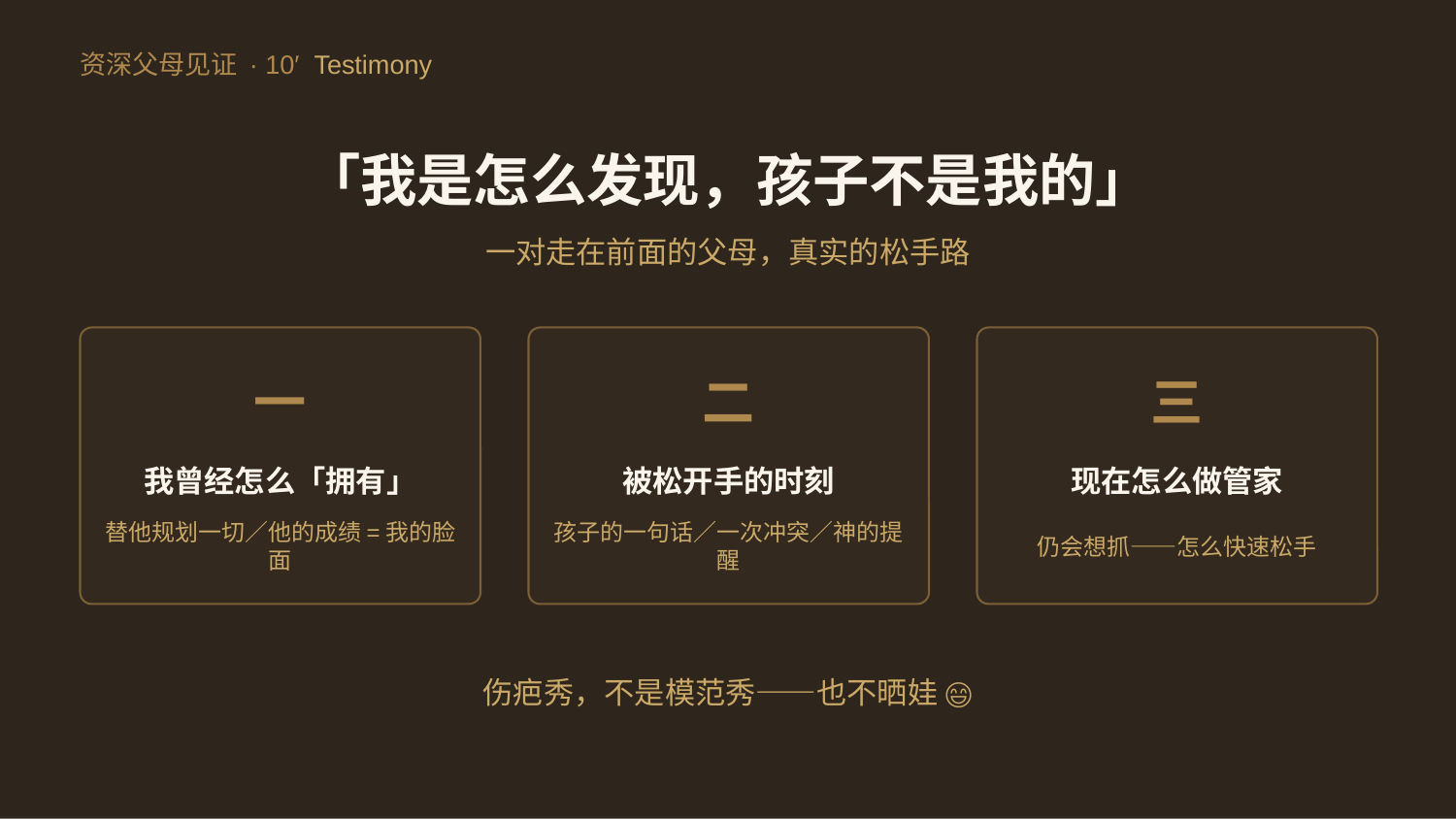

资深父母见证 · 10′  Testimony
「我是怎么发现，孩子不是我的」
一对走在前面的父母，真实的松手路

一
二
三
我曾经怎么「拥有」
被松开手的时刻
现在怎么做管家
替他规划一切／他的成绩=我的脸面
孩子的一句话／一次冲突／神的提醒
仍会想抓——怎么快速松手
伤疤秀，不是模范秀——也不晒娃 😄